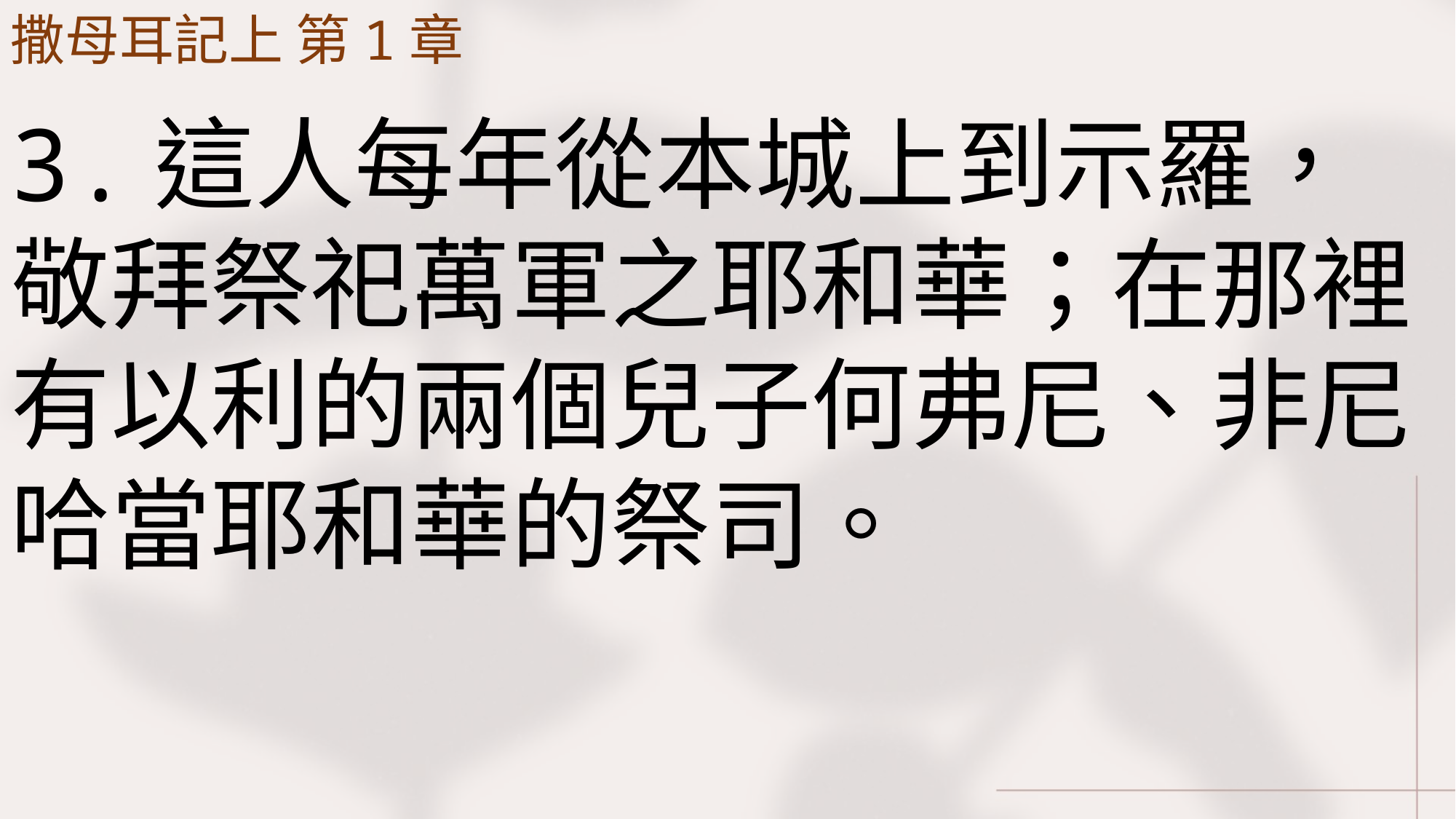

撒母耳記上 第1章
3.這人每年從本城上到示羅，敬拜祭祀萬軍之耶和華；在那裡有以利的兩個兒子何弗尼、非尼哈當耶和華的祭司。